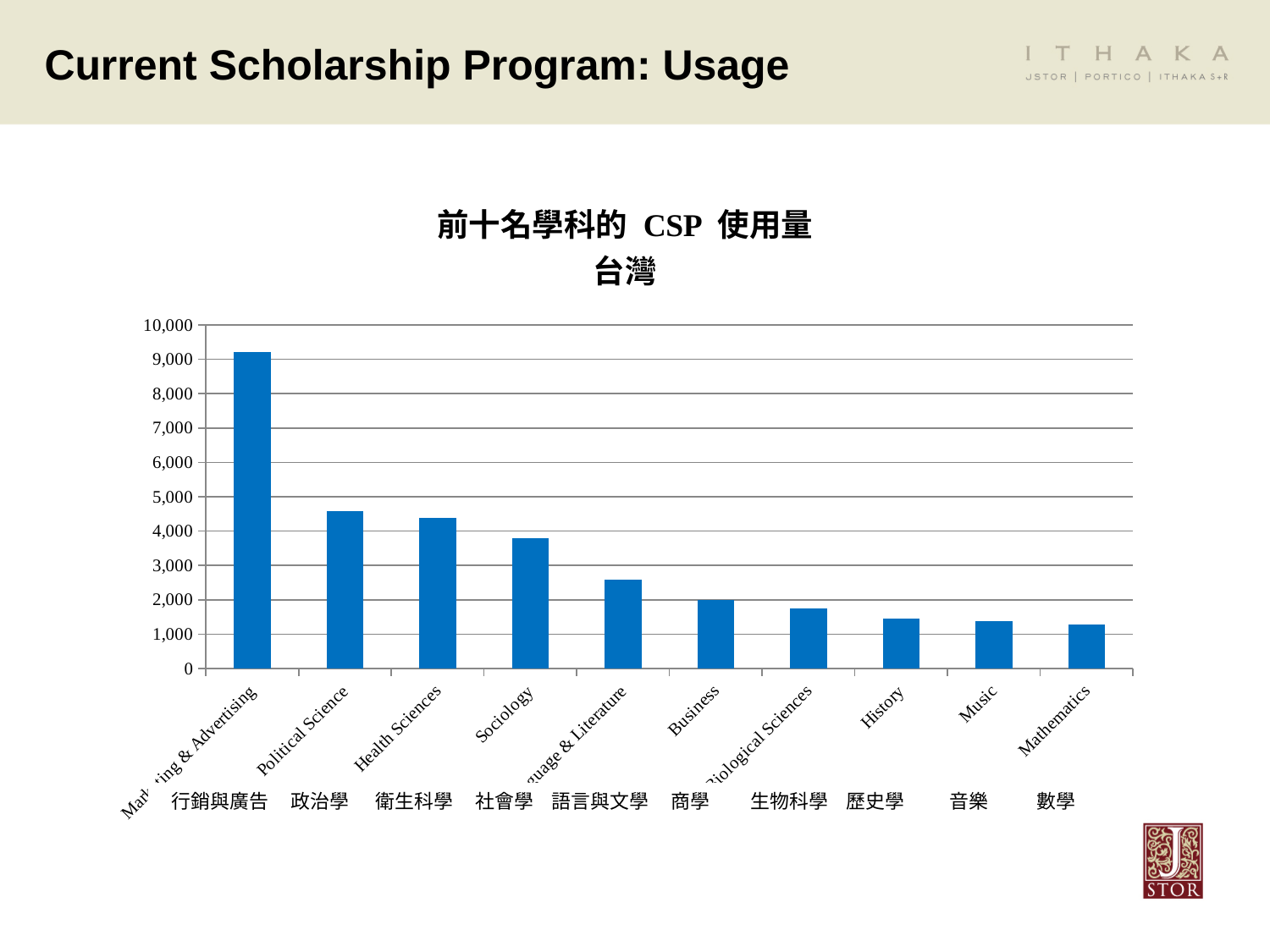

# Current Scholarship Program: Usage

### Chart: 前十名學科的 CSP 使用量
台灣

| Category | CSP |
|---|---|
| Marketing & Advertising | 9207.0 |
| Political Science | 4574.0 |
| Health Sciences | 4384.0 |
| Sociology | 3802.0 |
| Language & Literature | 2589.0 |
| Business | 1986.0 |
| Biological Sciences | 1744.0 |
| History | 1456.0 |
| Music | 1369.0 |
| Mathematics | 1290.0 |

行銷與廣告     政治學      衛生科學     社會學    語言與文學     商學         生物科學    歷史學          音樂           數學